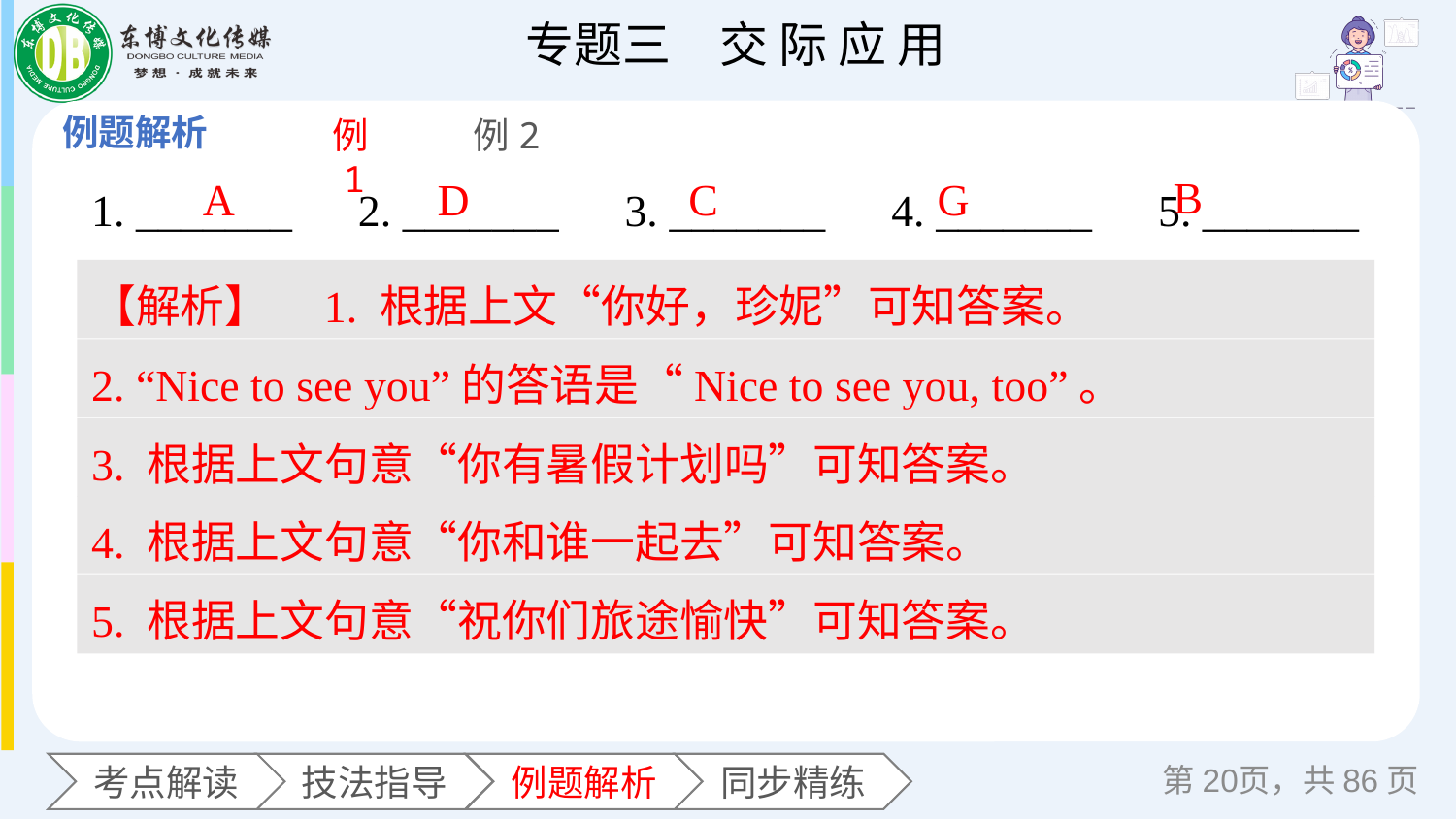

例1
例2
B
1. _______　2. _______　3. _______　4. _______　5. _______
A
D
C
G
【解析】　1. 根据上文“你好，珍妮”可知答案。
2. “Nice to see you”的答语是“Nice to see you, too”。
3. 根据上文句意“你有暑假计划吗”可知答案。
4. 根据上文句意“你和谁一起去”可知答案。
5. 根据上文句意“祝你们旅途愉快”可知答案。
第20页，共86页